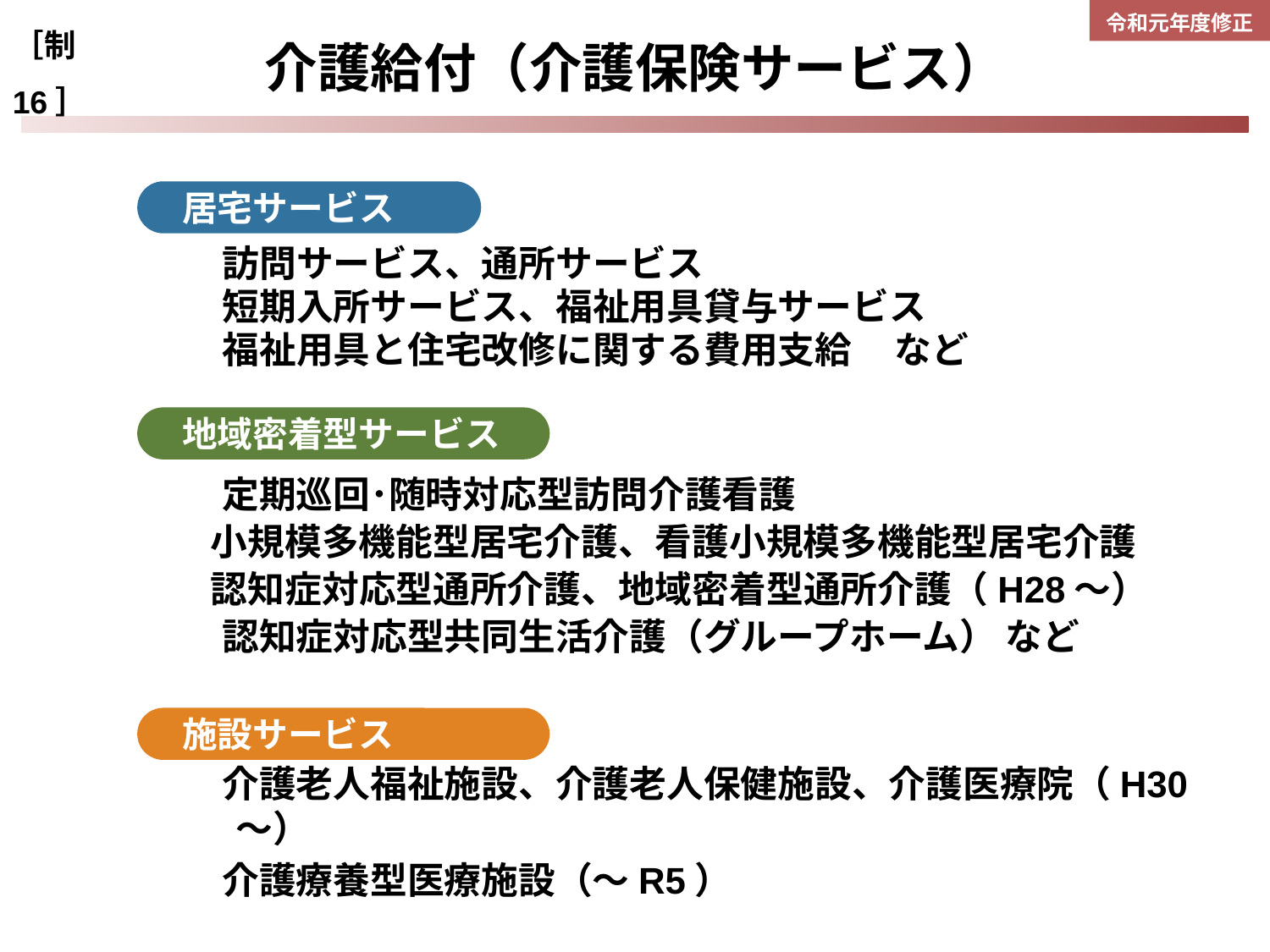

［制16］
令和元年度修正
介護給付（介護保険サービス）

  居宅サービス
　訪問サービス、通所サービス
　短期入所サービス、福祉用具貸与サービス
　福祉用具と住宅改修に関する費用支給     など
  地域密着型サービス
　定期巡回･随時対応型訪問介護看護
  小規模多機能型居宅介護、看護小規模多機能型居宅介護
  認知症対応型通所介護、地域密着型通所介護（H28～）
　認知症対応型共同生活介護（グループホーム） など
  施設サービス
　介護老人福祉施設、介護老人保健施設、介護医療院（H30～）
　介護療養型医療施設（～R5）